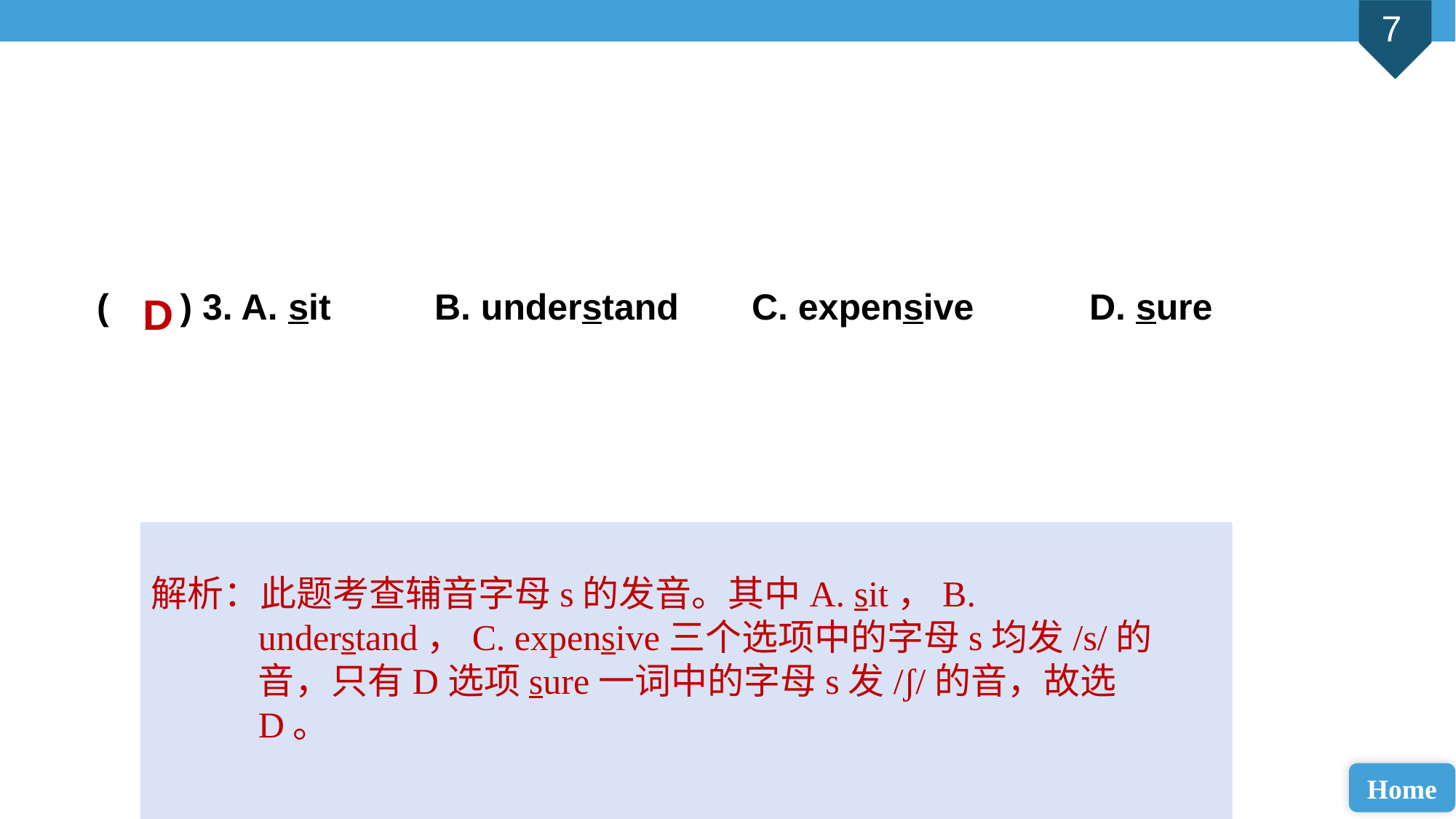

(       ) 3. A. sit	 B. understand 	C. expensive	 D. sure
D

解析：此题考查辅音字母s的发音。其中A. sit，B. understand，C. expensive三个选项中的字母s均发/s/的音，只有D选项sure一词中的字母s发/ʃ/的音，故选D。